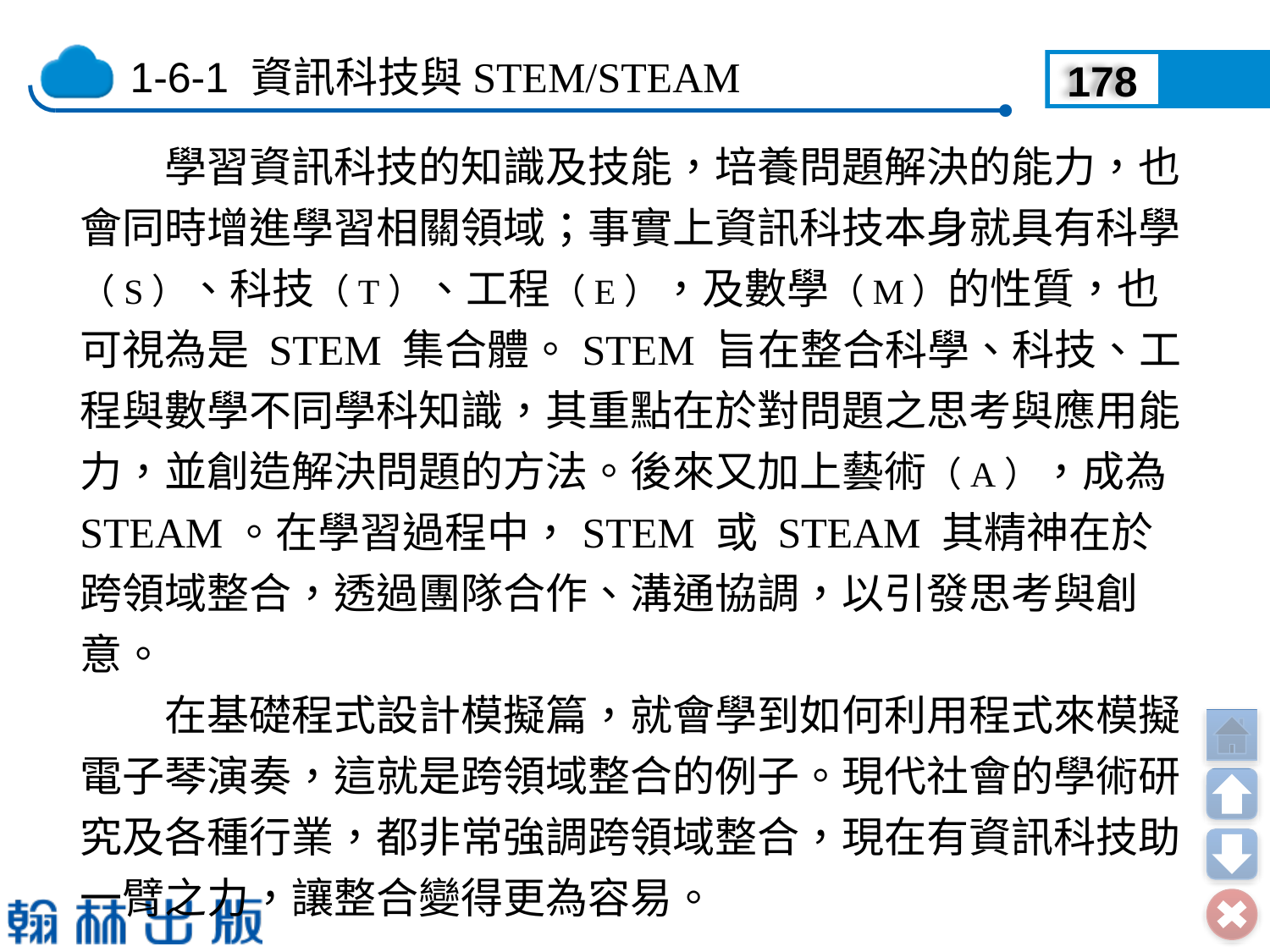

178
　　學習資訊科技的知識及技能，培養問題解決的能力，也會同時增進學習相關領域；事實上資訊科技本身就具有科學（S）、科技（T）、工程（E），及數學（M）的性質，也可視為是 STEM 集合體。STEM 旨在整合科學、科技、工程與數學不同學科知識，其重點在於對問題之思考與應用能力，並創造解決問題的方法。後來又加上藝術（A），成為 STEAM。在學習過程中，STEM 或 STEAM 其精神在於跨領域整合，透過團隊合作、溝通協調，以引發思考與創意。
　　在基礎程式設計模擬篇，就會學到如何利用程式來模擬電子琴演奏，這就是跨領域整合的例子。現代社會的學術研究及各種行業，都非常強調跨領域整合，現在有資訊科技助一臂之力，讓整合變得更為容易。